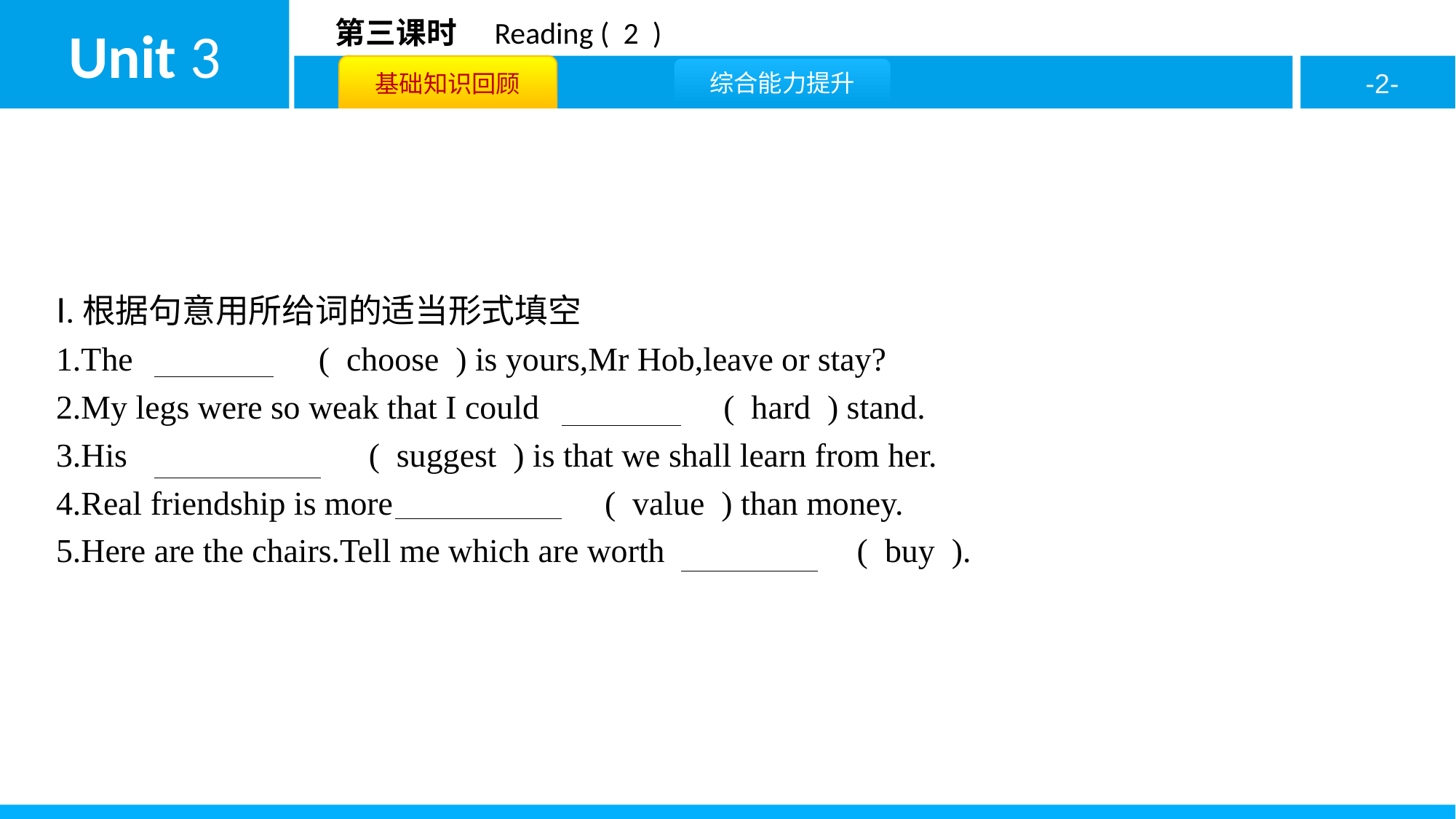

Ⅰ.根据句意用所给词的适当形式填空
1.The　choice　(  choose  ) is yours,Mr Hob,leave or stay?
2.My legs were so weak that I could　hardly　(  hard  ) stand.
3.His　suggestion　(  suggest  ) is that we shall learn from her.
4.Real friendship is more　valuable　(  value  ) than money.
5.Here are the chairs.Tell me which are worth　buying　(  buy  ).